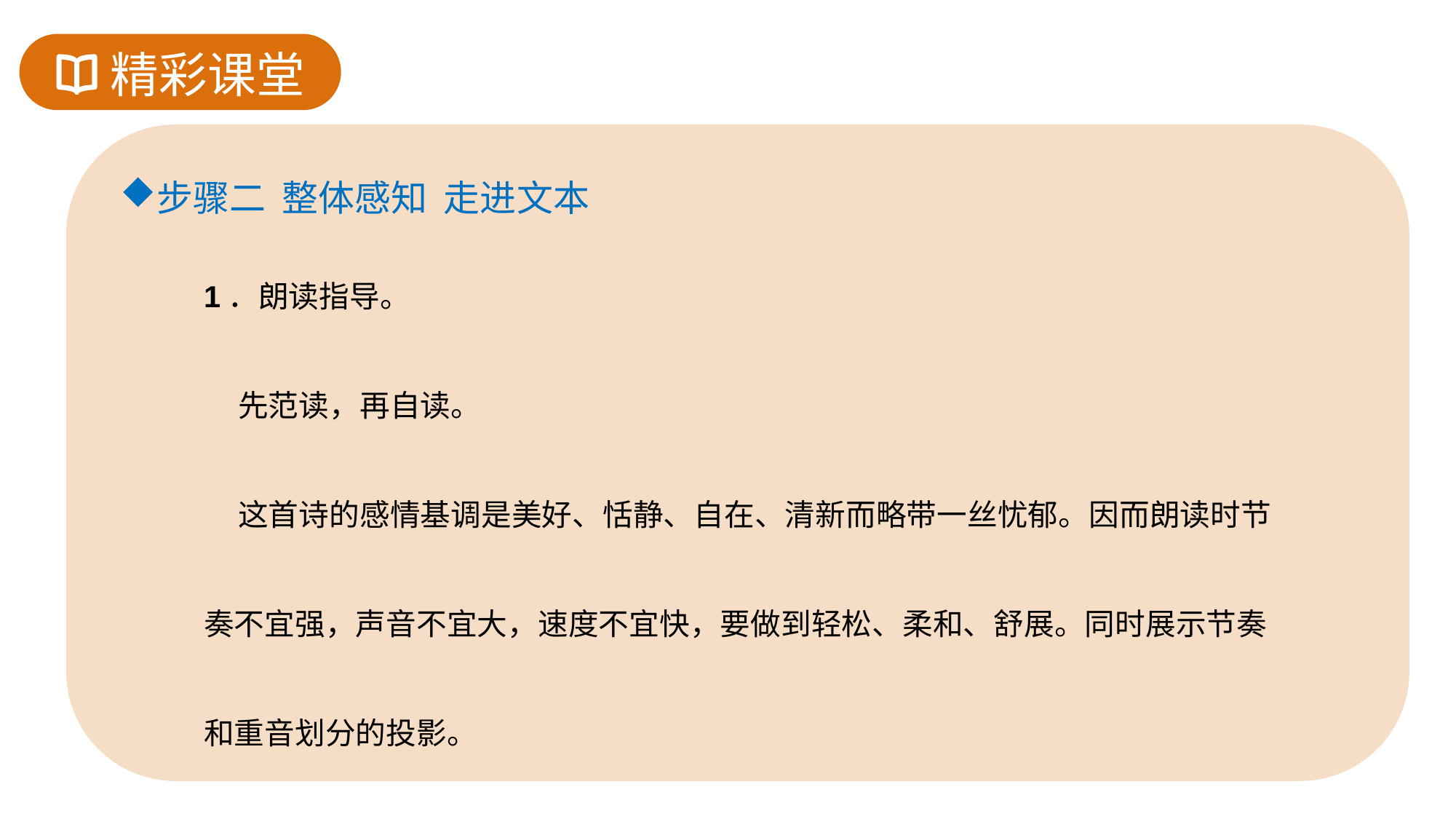

精彩课堂

步骤二  整体感知  走进文本
1．朗读指导。
    先范读，再自读。
    这首诗的感情基调是美好、恬静、自在、清新而略带一丝忧郁。因而朗读时节奏不宜强，声音不宜大，速度不宜快，要做到轻松、柔和、舒展。同时展示节奏和重音划分的投影。